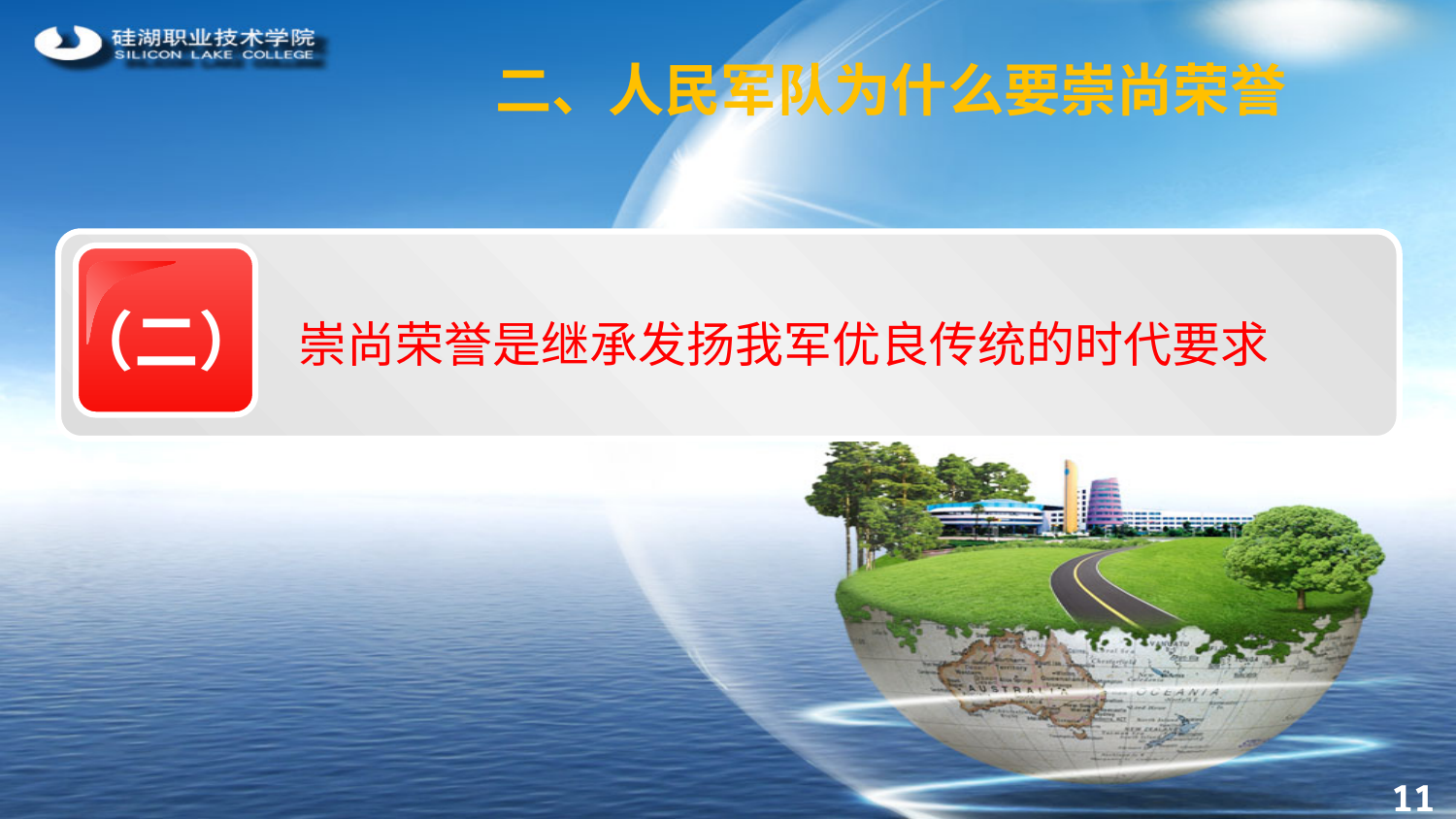

# 二、人民军队为什么要崇尚荣誉

（二）
崇尚荣誉是继承发扬我军优良传统的时代要求
11